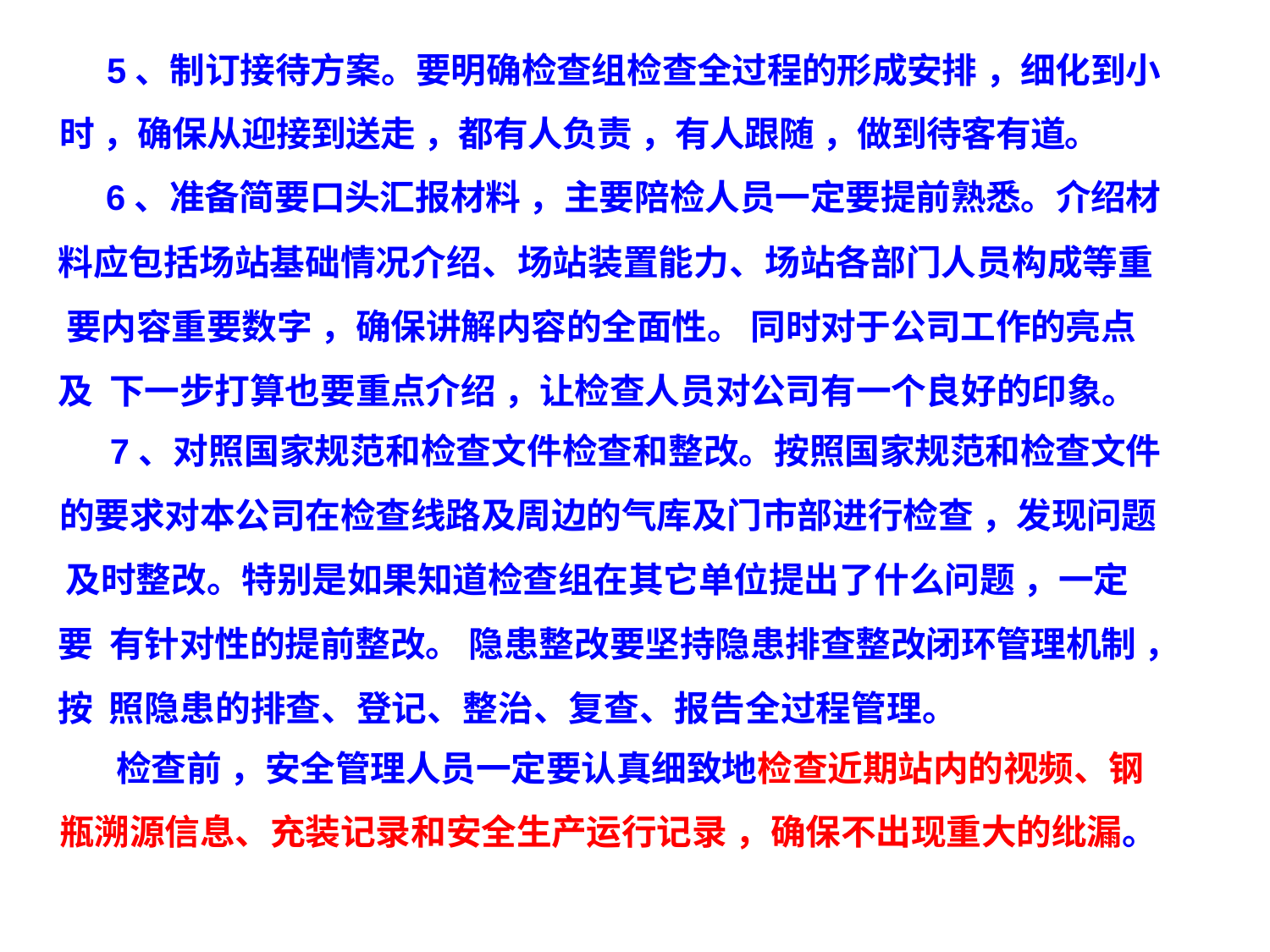

5、制订接待方案。要明确检查组检查全过程的形成安排 ，细化到小
时 ，确保从迎接到送走 ，都有人负责 ，有人跟随 ，做到待客有道。
6、准备简要口头汇报材料 ，主要陪检人员一定要提前熟悉。介绍材
料应包括场站基础情况介绍、场站装置能力、场站各部门人员构成等重  要内容重要数字 ，确保讲解内容的全面性。 同时对于公司工作的亮点及  下一步打算也要重点介绍 ，让检查人员对公司有一个良好的印象。
7、对照国家规范和检查文件检查和整改。按照国家规范和检查文件
的要求对本公司在检查线路及周边的气库及门市部进行检查 ，发现问题  及时整改。特别是如果知道检查组在其它单位提出了什么问题 ，一定要  有针对性的提前整改。 隐患整改要坚持隐患排查整改闭环管理机制 ，按  照隐患的排查、登记、整治、复查、报告全过程管理。
检查前 ，安全管理人员一定要认真细致地检查近期站内的视频、钢
瓶溯源信息、充装记录和安全生产运行记录 ，确保不出现重大的纰漏。